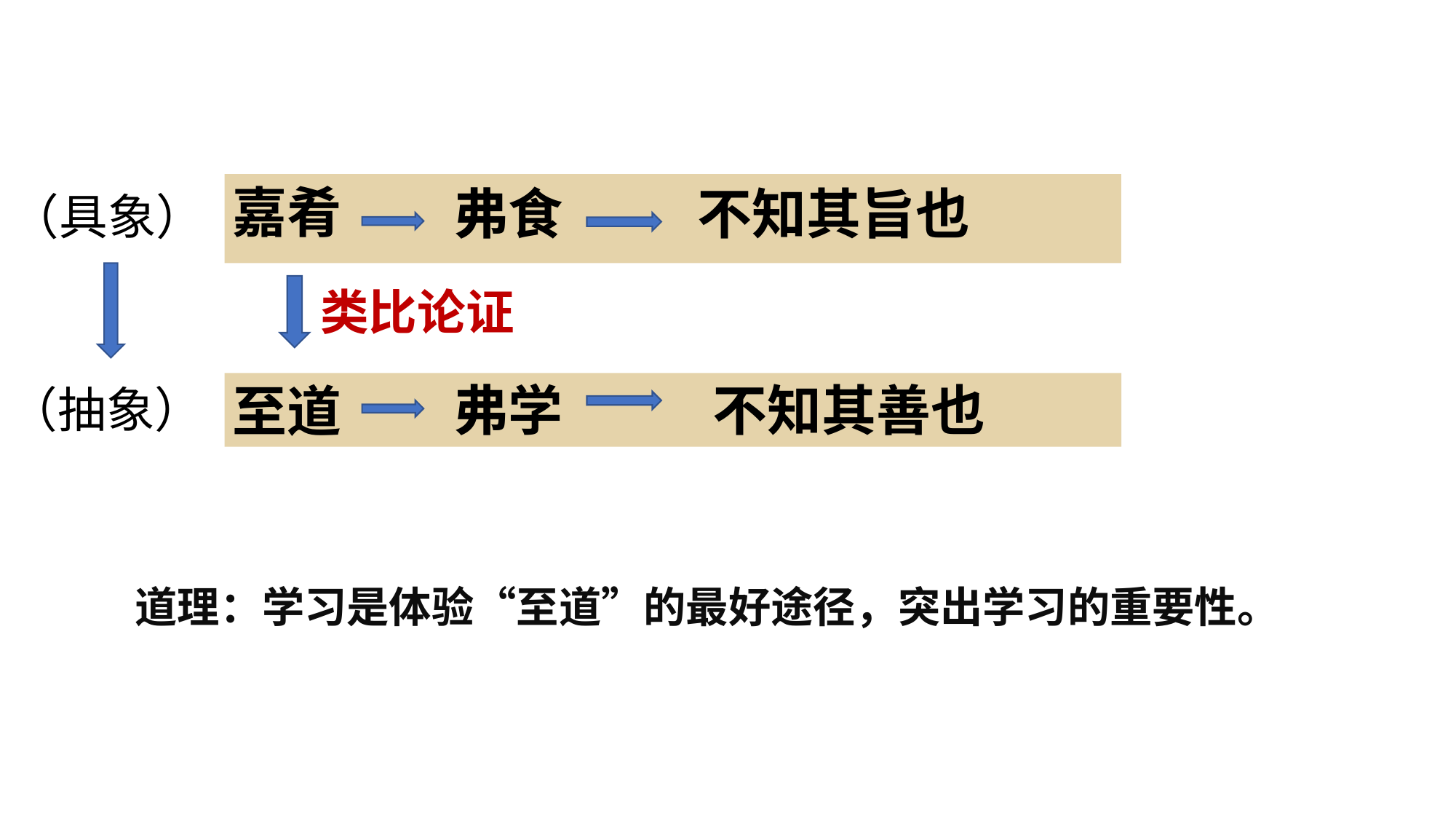

嘉肴
弗食
不知其旨也
（具象）

类比论证
弗学
不知其善也
至道
（抽象）

学
教

知不足
知困
道理：学习是体验“至道”的最好途径，突出学习的重要性。
自反
自强